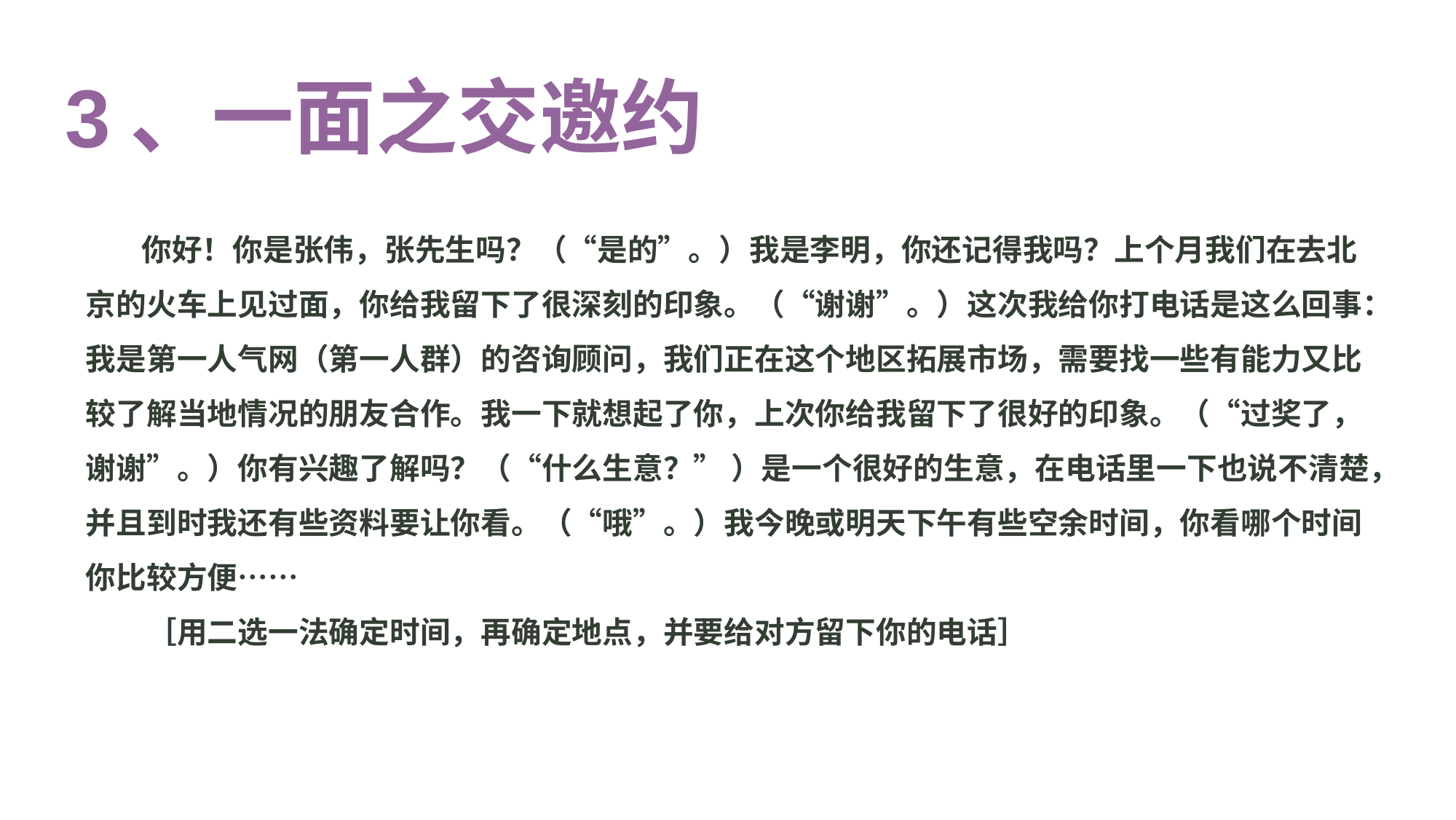

3、一面之交邀约
       你好！你是张伟，张先生吗？（“是的”。）我是李明，你还记得我吗？上个月我们在去北京的火车上见过面，你给我留下了很深刻的印象。（“谢谢”。）这次我给你打电话是这么回事：我是第一人气网（第一人群）的咨询顾问，我们正在这个地区拓展市场，需要找一些有能力又比较了解当地情况的朋友合作。我一下就想起了你，上次你给我留下了很好的印象。（“过奖了，谢谢”。）你有兴趣了解吗？（“什么生意？” ）是一个很好的生意，在电话里一下也说不清楚，并且到时我还有些资料要让你看。（“哦”。）我今晚或明天下午有些空余时间，你看哪个时间你比较方便……
　　［用二选一法确定时间，再确定地点，并要给对方留下你的电话］